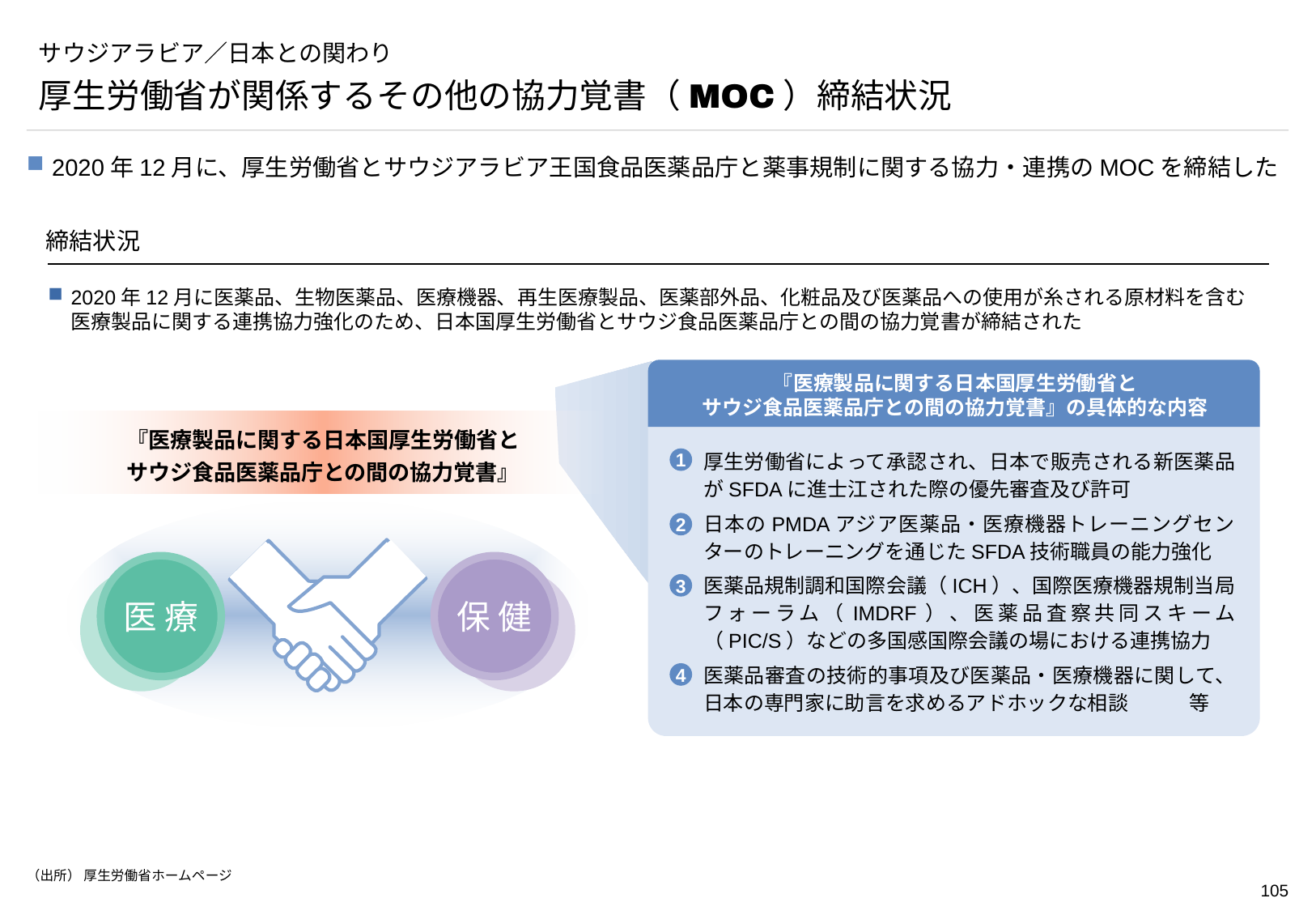

# サウジアラビア／日本との関わり
厚生労働省が関係するその他の協力覚書（MOC）締結状況
2020年12月に、厚生労働省とサウジアラビア王国食品医薬品庁と薬事規制に関する協力・連携のMOCを締結した
締結状況
2020年12月に医薬品、生物医薬品、医療機器、再生医療製品、医薬部外品、化粧品及び医薬品への使用が糸される原材料を含む医療製品に関する連携協力強化のため、日本国厚生労働省とサウジ食品医薬品庁との間の協力覚書が締結された
『医療製品に関する日本国厚生労働省と
サウジ食品医薬品庁との間の協力覚書』の具体的な内容

『医療製品に関する日本国厚生労働省と
サウジ食品医薬品庁との間の協力覚書』
厚生労働省によって承認され、日本で販売される新医薬品がSFDAに進士江された際の優先審査及び許可
日本のPMDAアジア医薬品・医療機器トレーニングセンターのトレーニングを通じたSFDA技術職員の能力強化
医薬品規制調和国際会議（ICH）、国際医療機器規制当局フォーラム（IMDRF）、医薬品査察共同スキーム（PIC/S）などの多国感国際会議の場における連携協力
医薬品審査の技術的事項及び医薬品・医療機器に関して、日本の専門家に助言を求めるアドホックな相談　　　等

1

2

医 療

保 健

3
4
（出所） 厚生労働省ホームページ